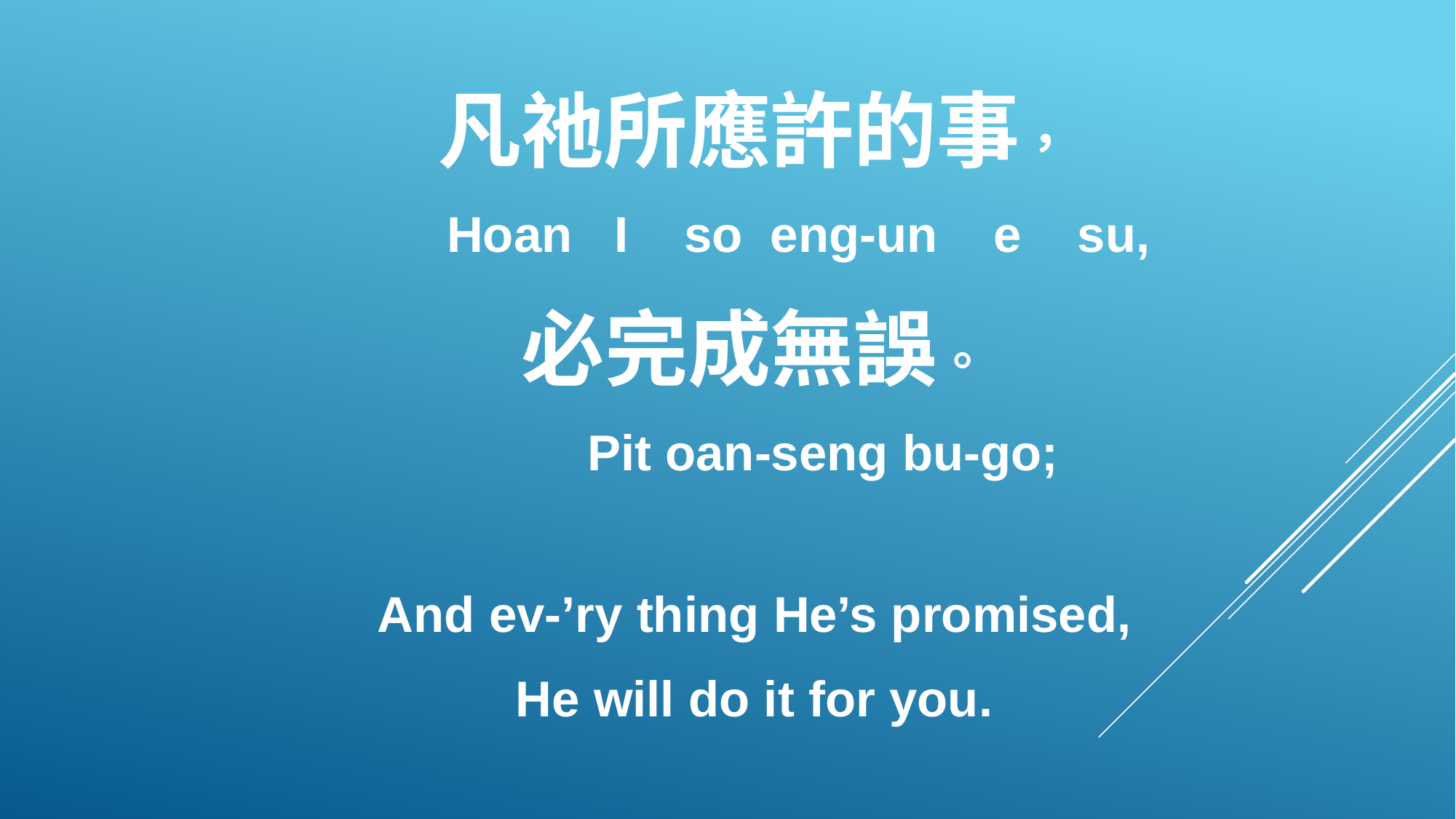

凡祂所應許的事，
                   Hoan   I    so  eng-un    e    su,
必完成無誤。
                             Pit oan-seng bu-go;

And ev-’ry thing He’s promised,
He will do it for you.